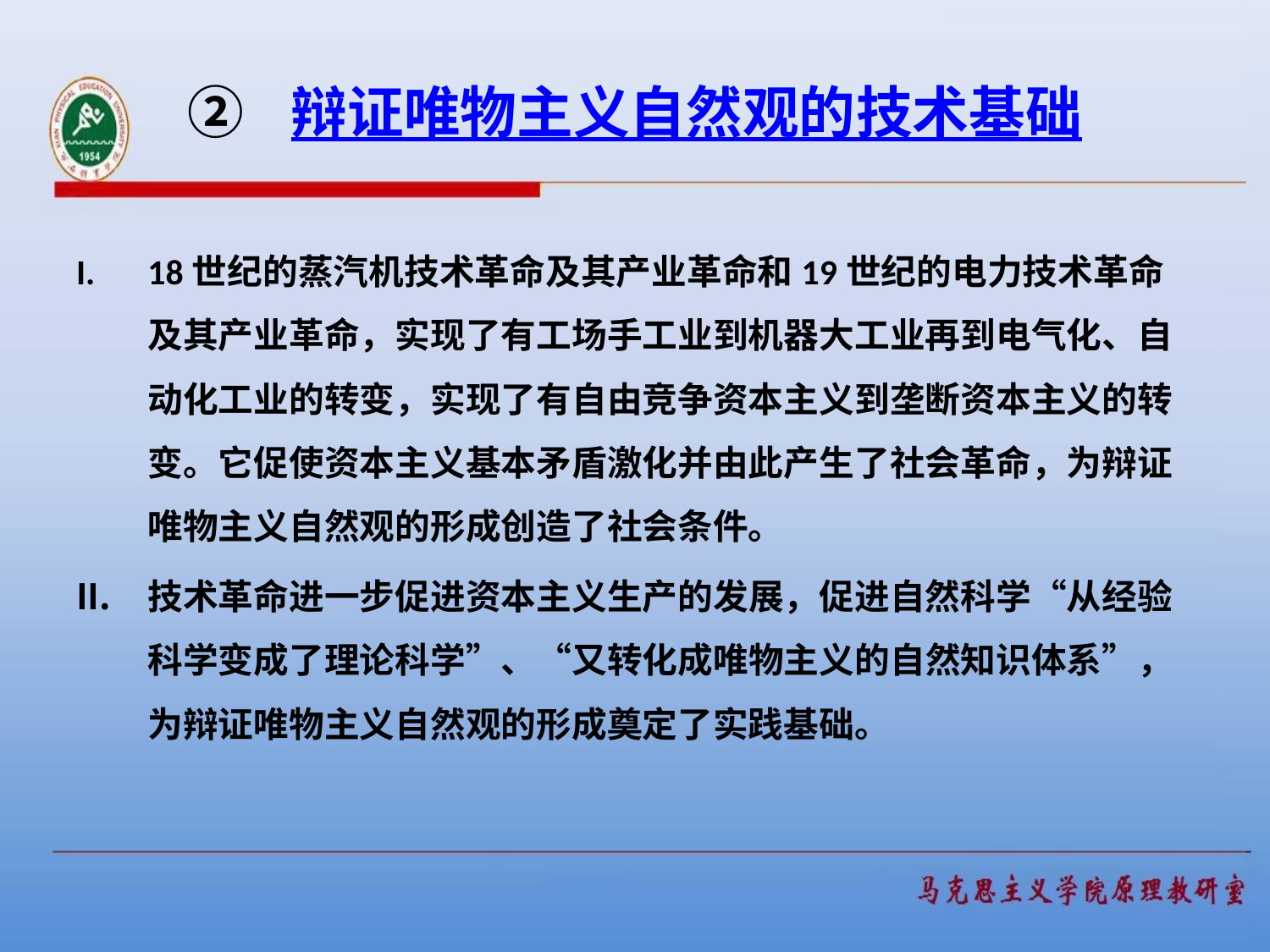

# 辩证唯物主义自然观的技术基础
18世纪的蒸汽机技术革命及其产业革命和19世纪的电力技术革命及其产业革命，实现了有工场手工业到机器大工业再到电气化、自动化工业的转变，实现了有自由竞争资本主义到垄断资本主义的转变。它促使资本主义基本矛盾激化并由此产生了社会革命，为辩证唯物主义自然观的形成创造了社会条件。
技术革命进一步促进资本主义生产的发展，促进自然科学“从经验科学变成了理论科学”、“又转化成唯物主义的自然知识体系”，为辩证唯物主义自然观的形成奠定了实践基础。